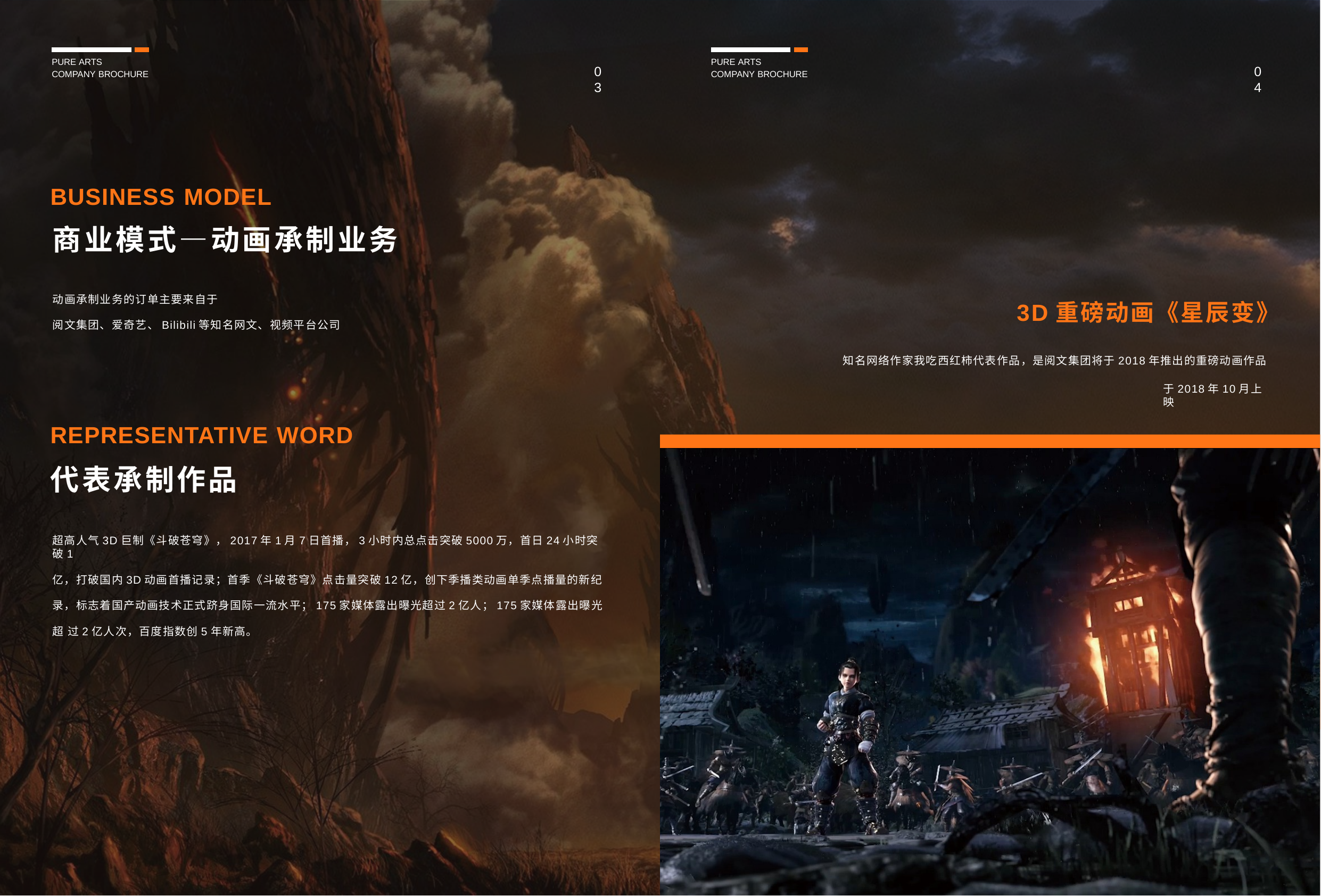

PURE ARTS
COMPANY BROCHURE
PURE ARTS
COMPANY BROCHURE
03
04
BUSINESS MODEL
商业模式—动画承制业务
动画承制业务的订单主要来自于
阅文集团、爱奇艺、Bilibili等知名网文、视频平台公司
3D重磅动画《星辰变》

知名网络作家我吃西红柿代表作品，是阅文集团将于2018年推出的重磅动画作品
于2018年10月上映
REPRESENTATIVE WORD
代表承制作品

超高人气3D巨制《斗破苍穹》，2017年1月7日首播，3小时内总点击突破5000万，首日24小时突破1
亿，打破国内3D动画首播记录；首季《斗破苍穹》点击量突破12亿，创下季播类动画单季点播量的新纪 录，标志着国产动画技术正式跻身国际一流水平；175家媒体露出曝光超过2亿人；175家媒体露出曝光超 过2亿人次，百度指数创5年新高。